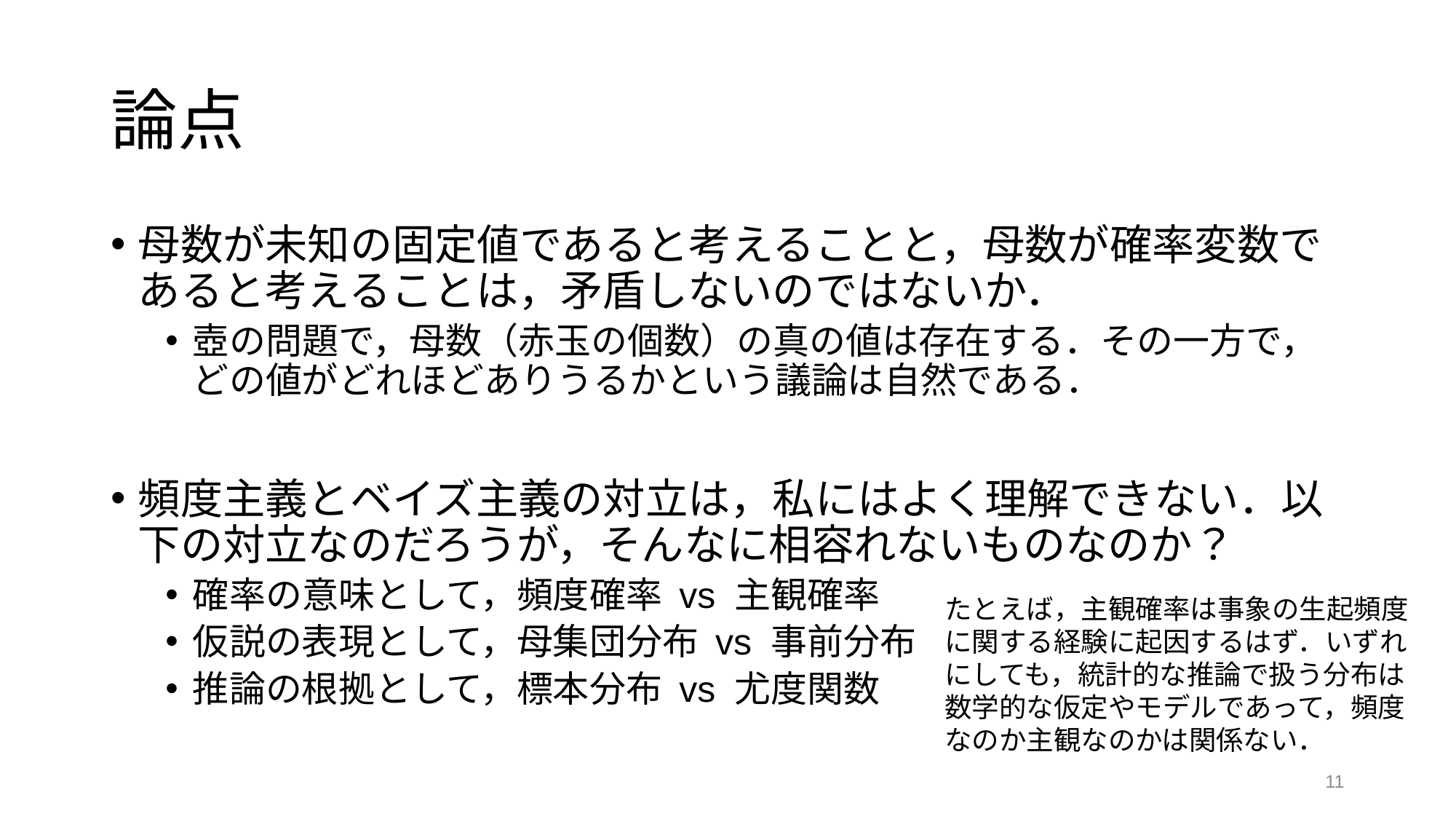

# 論点
母数が未知の固定値であると考えることと，母数が確率変数であると考えることは，矛盾しないのではないか．
壺の問題で，母数（赤玉の個数）の真の値は存在する．その一方で，どの値がどれほどありうるかという議論は自然である．

頻度主義とベイズ主義の対立は，私にはよく理解できない．以下の対立なのだろうが，そんなに相容れないものなのか？
確率の意味として，頻度確率 vs 主観確率
仮説の表現として，母集団分布 vs 事前分布
推論の根拠として，標本分布 vs 尤度関数
たとえば，主観確率は事象の生起頻度に関する経験に起因するはず．いずれにしても，統計的な推論で扱う分布は数学的な仮定やモデルであって，頻度なのか主観なのかは関係ない．
11